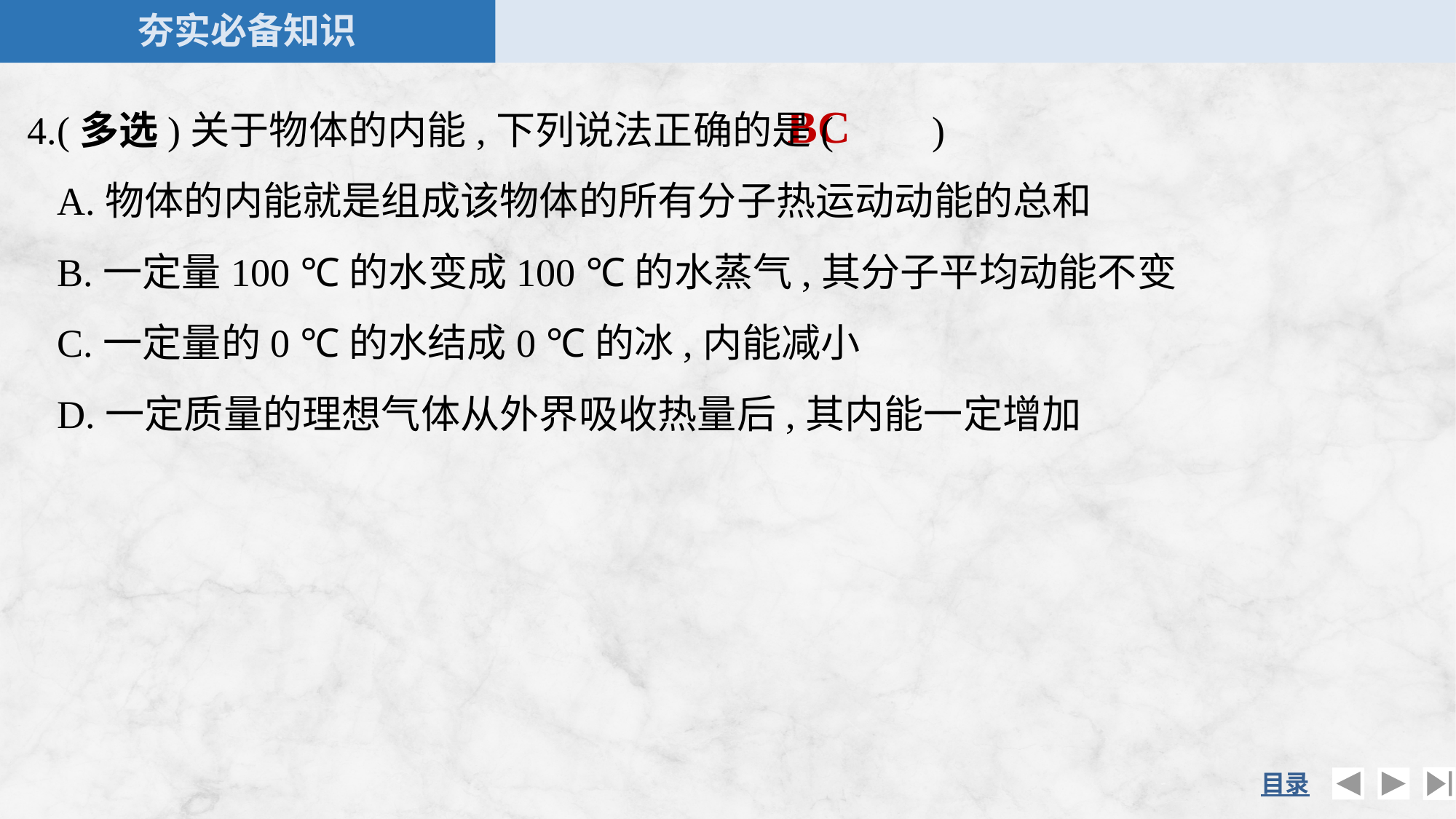

4.(多选)关于物体的内能,下列说法正确的是(　　)
A.物体的内能就是组成该物体的所有分子热运动动能的总和
B.一定量100 ℃的水变成100 ℃的水蒸气,其分子平均动能不变
C.一定量的0 ℃的水结成0 ℃的冰,内能减小
D.一定质量的理想气体从外界吸收热量后,其内能一定增加
BC